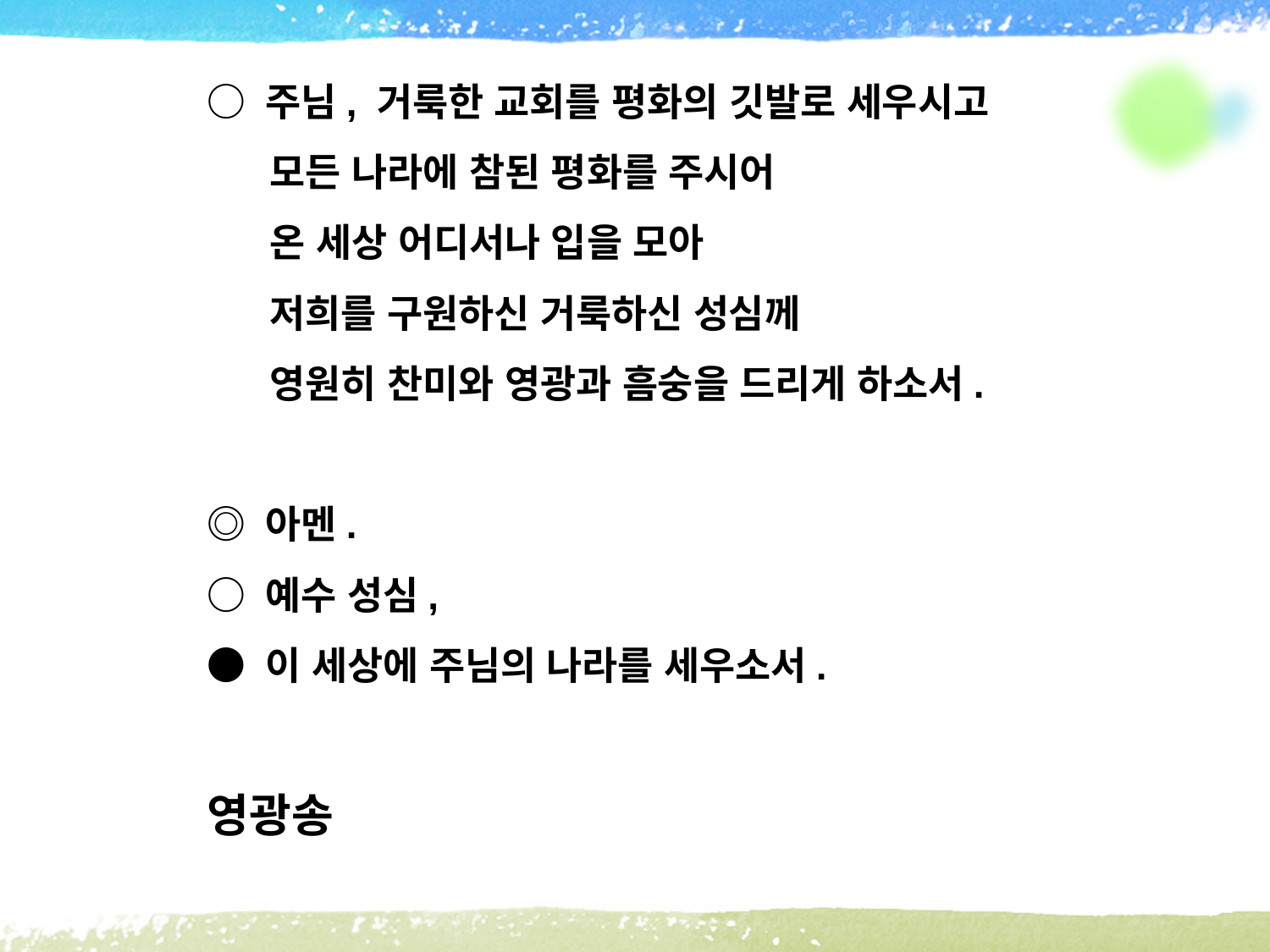

○ 주님, 거룩한 교회를 평화의 깃발로 세우시고
     모든 나라에 참된 평화를 주시어
     온 세상 어디서나 입을 모아
     저희를 구원하신 거룩하신 성심께
     영원히 찬미와 영광과 흠숭을 드리게 하소서.

◎ 아멘.
○ 예수 성심,
● 이 세상에 주님의 나라를 세우소서.

영광송